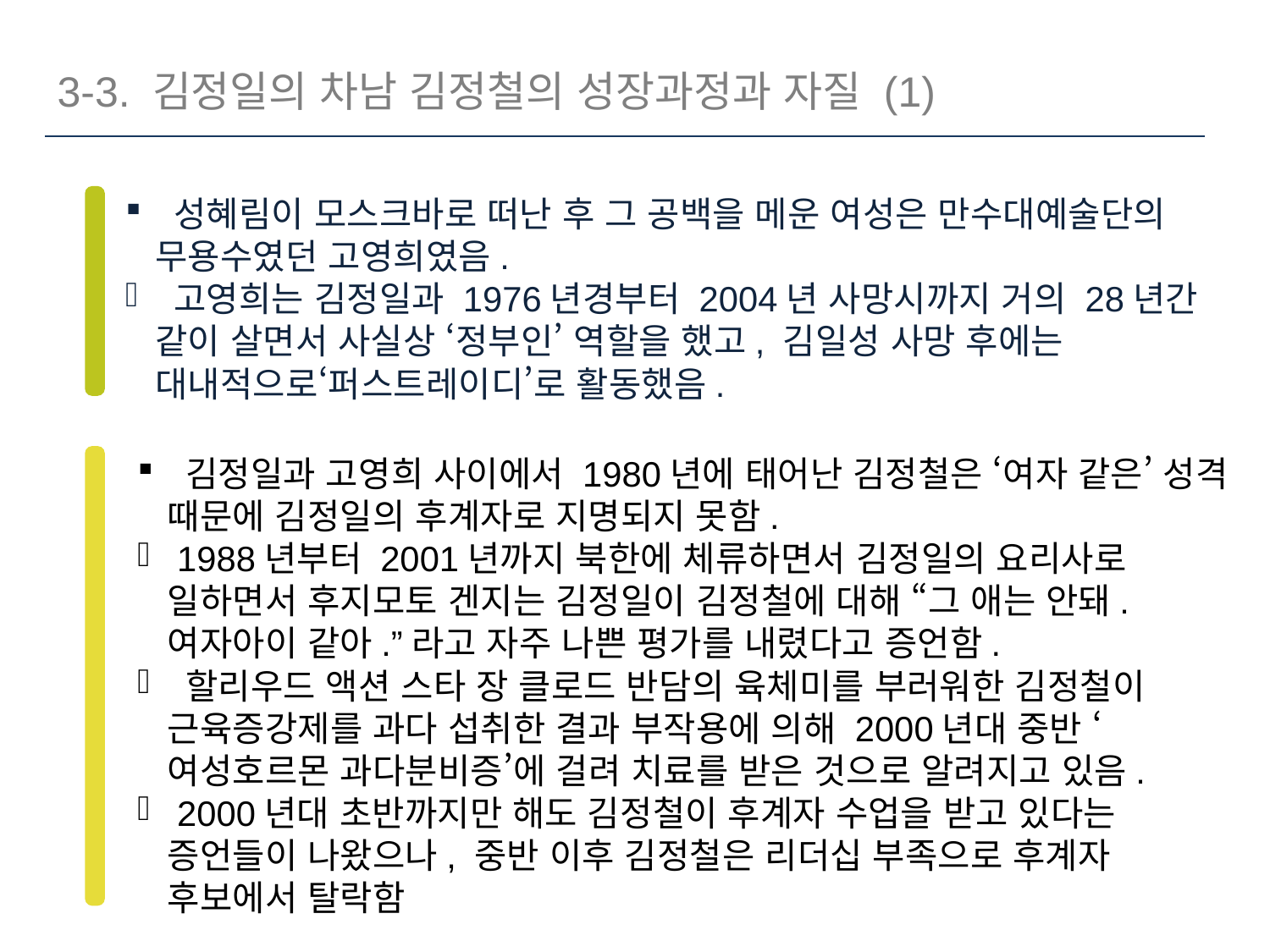

3-3. 김정일의 차남 김정철의 성장과정과 자질 (1)

 성혜림이 모스크바로 떠난 후 그 공백을 메운 여성은 만수대예술단의 무용수였던 고영희였음.
 고영희는 김정일과 1976년경부터 2004년 사망시까지 거의 28년간 같이 살면서 사실상 ‘정부인’ 역할을 했고, 김일성 사망 후에는 대내적으로‘퍼스트레이디’로 활동했음.
 김정일과 고영희 사이에서 1980년에 태어난 김정철은 ‘여자 같은’ 성격 때문에 김정일의 후계자로 지명되지 못함.
 1988년부터 2001년까지 북한에 체류하면서 김정일의 요리사로 일하면서 후지모토 겐지는 김정일이 김정철에 대해 “그 애는 안돼. 여자아이 같아.”라고 자주 나쁜 평가를 내렸다고 증언함.
 할리우드 액션 스타 장 클로드 반담의 육체미를 부러워한 김정철이 근육증강제를 과다 섭취한 결과 부작용에 의해 2000년대 중반 ‘여성호르몬 과다분비증’에 걸려 치료를 받은 것으로 알려지고 있음.
 2000년대 초반까지만 해도 김정철이 후계자 수업을 받고 있다는 증언들이 나왔으나, 중반 이후 김정철은 리더십 부족으로 후계자 후보에서 탈락함